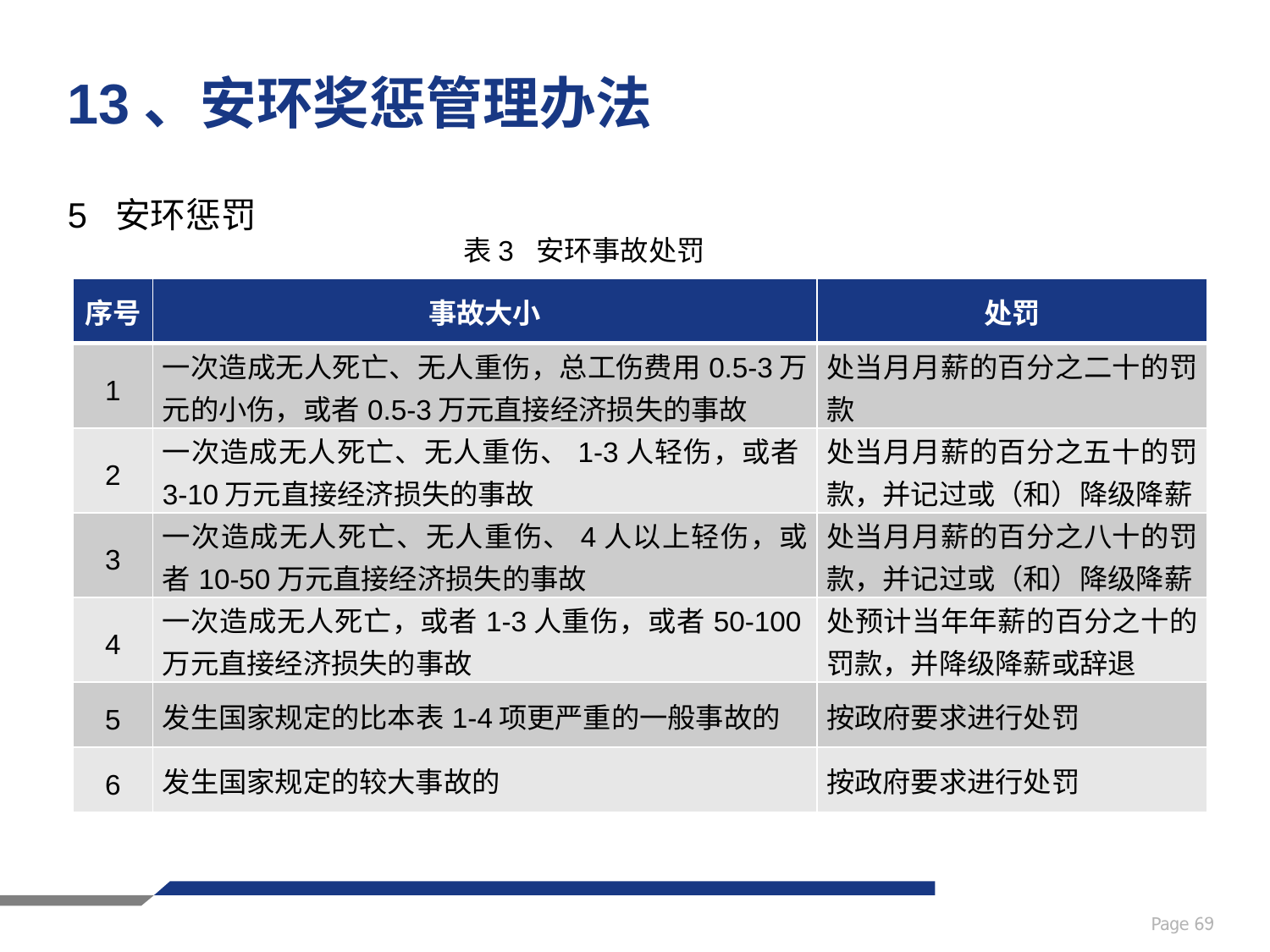

# 13、安环奖惩管理办法
5  安环惩罚
表3  安环事故处罚
| 序号 | 事故大小 | 处罚 |
| --- | --- | --- |
| 1 | 一次造成无人死亡、无人重伤，总工伤费用0.5-3万元的小伤，或者0.5-3万元直接经济损失的事故 | 处当月月薪的百分之二十的罚款 |
| 2 | 一次造成无人死亡、无人重伤、1-3人轻伤，或者3-10万元直接经济损失的事故 | 处当月月薪的百分之五十的罚款，并记过或（和）降级降薪 |
| 3 | 一次造成无人死亡、无人重伤、4人以上轻伤，或者10-50万元直接经济损失的事故 | 处当月月薪的百分之八十的罚款，并记过或（和）降级降薪 |
| 4 | 一次造成无人死亡，或者1-3人重伤，或者50-100万元直接经济损失的事故 | 处预计当年年薪的百分之十的罚款，并降级降薪或辞退 |
| 5 | 发生国家规定的比本表1-4项更严重的一般事故的 | 按政府要求进行处罚 |
| 6 | 发生国家规定的较大事故的 | 按政府要求进行处罚 |
Page 69